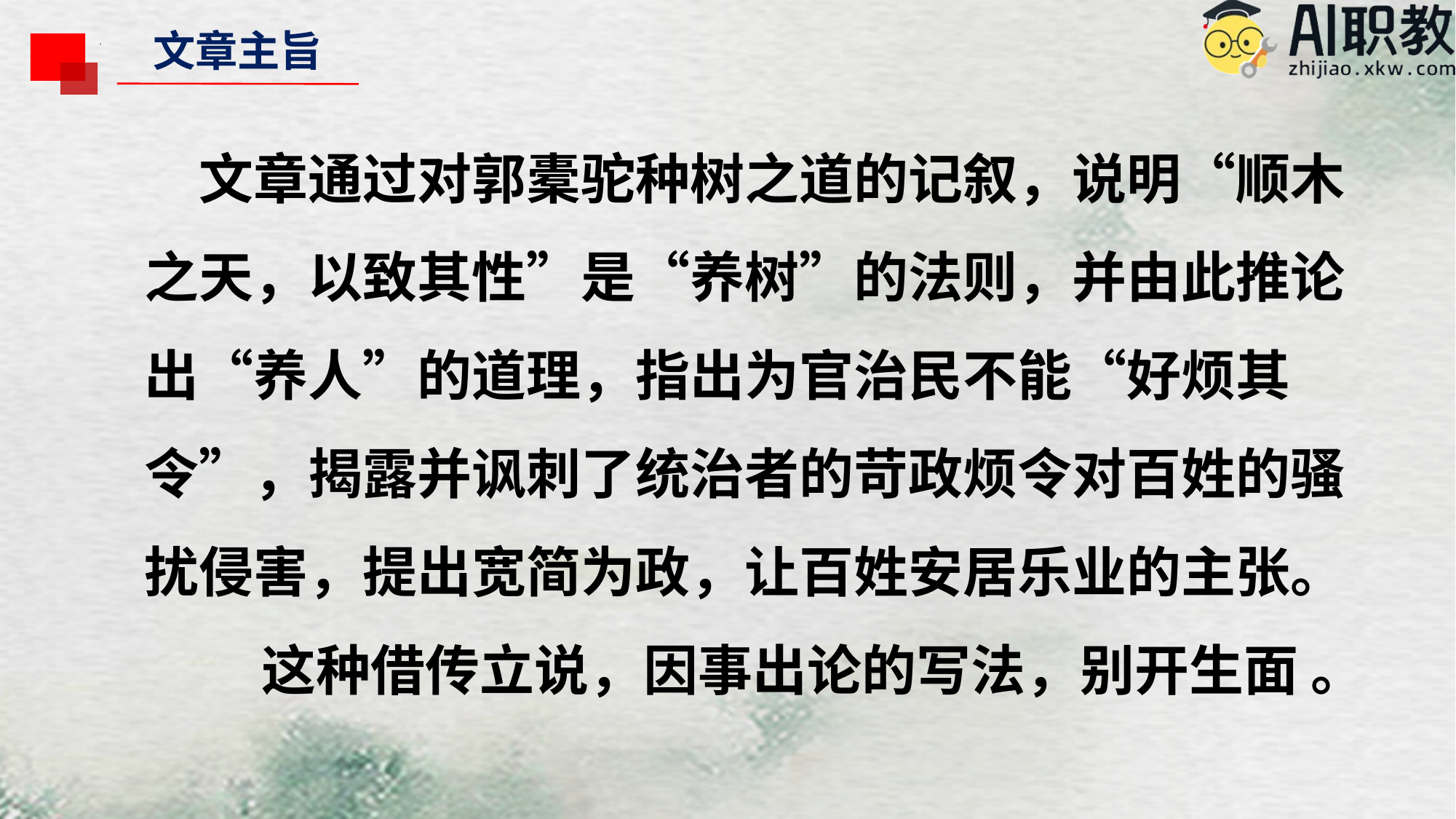

文章主旨

文章通过对郭橐驼种树之道的记叙，说明“顺木之天，以致其性”是“养树”的法则，并由此推论出“养人”的道理，指出为官治民不能“好烦其令”，揭露并讽刺了统治者的苛政烦令对百姓的骚扰侵害，提出宽简为政，让百姓安居乐业的主张。
    这种借传立说，因事出论的写法，别开生面 。